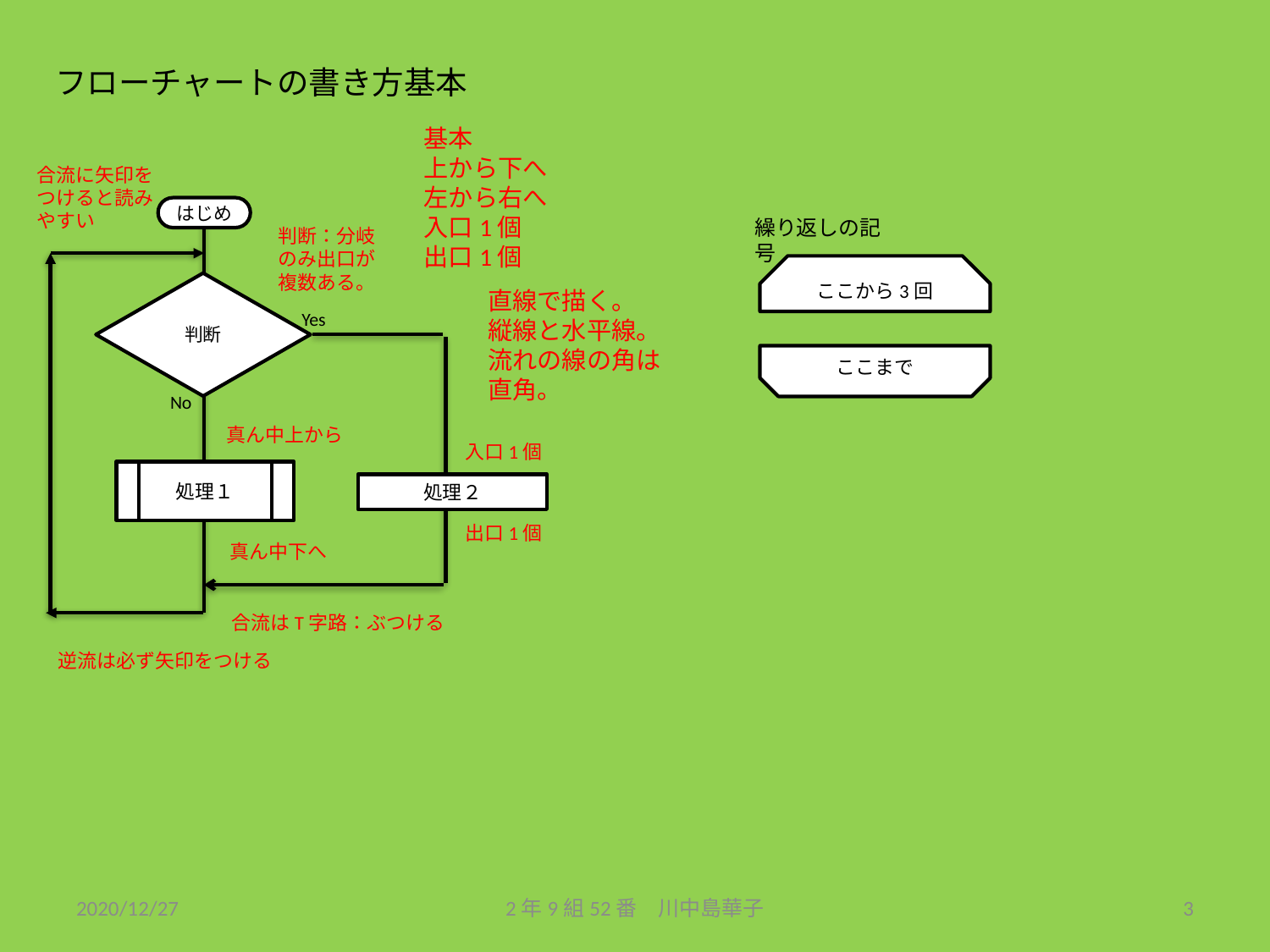

フローチャートの書き方基本
基本
上から下へ
左から右へ
入口1個
出口1個
合流に矢印をつけると読みやすい
はじめ
繰り返しの記号
判断：分岐
のみ出口が複数ある。
ここから3回
判断
直線で描く。
縦線と水平線。
流れの線の角は直角。
Yes
ここまで
No
真ん中上から
入口1個
処理１
処理２
出口1個
真ん中下へ
合流はT字路：ぶつける
逆流は必ず矢印をつける
2020/12/27
2年9組52番　川中島華子
3